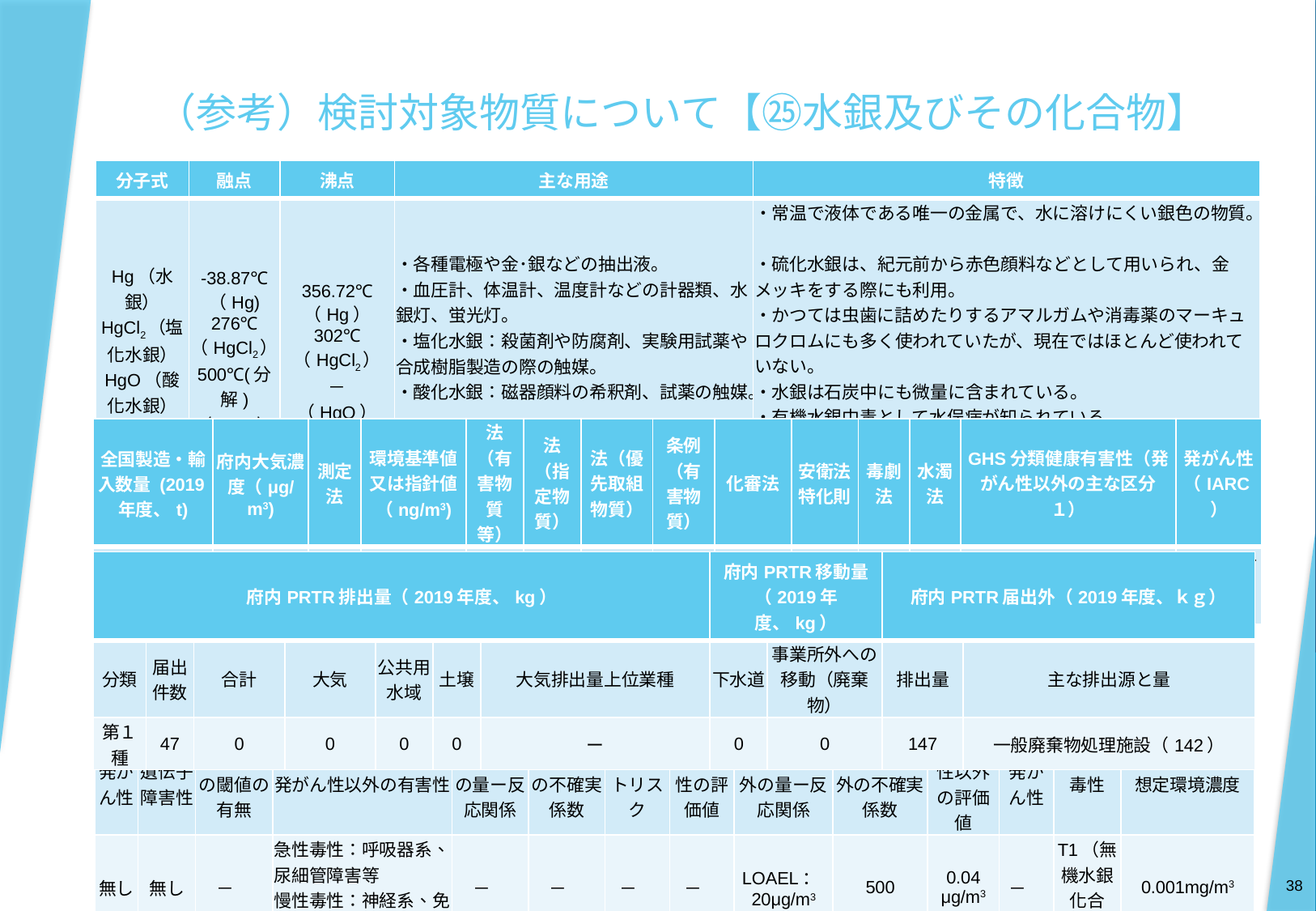

# （参考）検討対象物質について【㉕水銀及びその化合物】
| 分子式 | 融点 | 沸点 | 主な用途 | 特徴 |
| --- | --- | --- | --- | --- |
| Hg（水銀） HgCl2（塩化水銀） HgO（酸化水銀） 等 | -38.87℃ （Hg) 276℃ （HgCl2） 500℃(分解) （HgO） | 356.72℃ （Hg） 302℃ （HgCl2） － （HgO） | ・各種電極や金･銀などの抽出液。 ・血圧計、体温計、温度計などの計器類、水銀灯、蛍光灯。 ・塩化水銀：殺菌剤や防腐剤、実験用試薬や合成樹脂製造の際の触媒。 ・酸化水銀：磁器顔料の希釈剤、試薬の触媒。 ・塩化メチル水銀：試薬。 | ・常温で液体である唯一の金属で、水に溶けにくい銀色の物質。 ・硫化水銀は、紀元前から赤色顔料などとして用いられ、金メッキをする際にも利用。 ・かつては虫歯に詰めたりするアマルガムや消毒薬のマーキュロクロムにも多く使われていたが、現在ではほとんど使われていない。 ・水銀は石炭中にも微量に含まれている。 ・有機水銀中毒として水俣病が知られている。 ・塩化水銀：水に溶けやすく、常温で白色の固体。 ・酸化水銀：常温では固体で、赤色と黄色の2種類がある。 ・塩化メチル水銀：常温で白色の固体。 |
| 全国製造・輸入数量 (2019年度、t) | 府内大気濃度（μg/m3) | 測定法 | 環境基準値又は指針値（ng/m3) | 法（有害物質等） | 法（指定物質） | 法（優先取組物質） | 条例（有害物質） | 化審法 | 安衛法 特化則 | 毒劇法 | 水濁法 | GHS分類健康有害性（発がん性以外の主な区分１） | 発がん性 （IARC） |
| --- | --- | --- | --- | --- | --- | --- | --- | --- | --- | --- | --- | --- | --- |
| － | 0.0018 | 〇 | 40 | 〇 | － | － | 〇 | － | － | － | 有害物質 | 急性毒性、皮膚感作性、生殖毒性、特定標的臓器毒性 | 2B（メチル水銀等） |

| 府内PRTR排出量（2019年度、kg） |  |  |  |  |  |  | 府内PRTR移動量（2019年度、kg） |  | 府内PRTR届出外（2019年度、ｋｇ） |  |
| --- | --- | --- | --- | --- | --- | --- | --- | --- | --- | --- |
| 分類 | 届出件数 | 合計 | 大気 | 公共用水域 | 土壌 | 大気排出量上位業種 | 下水道 | 事業所外への移動（廃棄物） | 排出量 | 主な排出源と量 |
| 第１種 | 47 | 0 | 0 | 0 | 0 | ー | 0 | 0 | 147 | 一般廃棄物処理施設（142） |
| 中央環境審議会での検討 |  |  |  |  |  |  |  |  |  |  | 条例制定時の検討 |  |  |
| --- | --- | --- | --- | --- | --- | --- | --- | --- | --- | --- | --- | --- | --- |
| 発がん性 | 遺伝子障害性 | 発がん性の閾値の有無 | 発がん性以外の有害性 | 発がん性の量ー反応関係 | 発がん性の不確実係数 | ユニットリスク | 発がん性の評価値 | 発がん性以外の量ー反応関係 | 発がん性以外の不確実係数 | 発がん性以外の評価値 | 発がん性 | 毒性 | 想定環境濃度 |
| 無し | 無し | － | 急性毒性：呼吸器系、尿細管障害等 慢性毒性：神経系、免疫系、生殖への影響 | － | － | － | － | LOAEL：20μg/m3 | 500 | 0.04 μg/m3 | － | T1（無機水銀化合物） | 0.001mg/m3 |
38